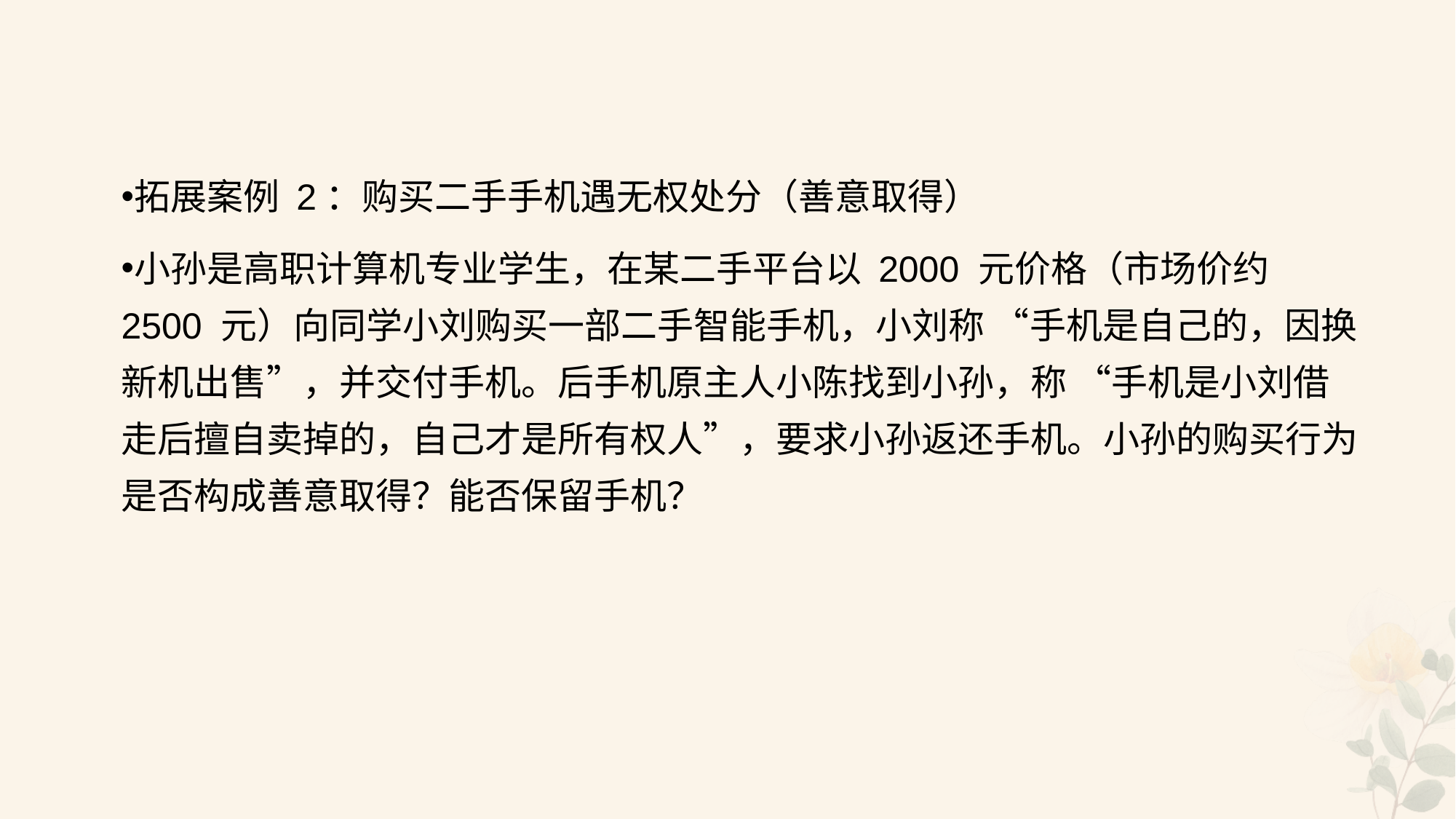

#
拓展案例 2：购买二手手机遇无权处分（善意取得）
小孙是高职计算机专业学生，在某二手平台以 2000 元价格（市场价约 2500 元）向同学小刘购买一部二手智能手机，小刘称 “手机是自己的，因换新机出售”，并交付手机。后手机原主人小陈找到小孙，称 “手机是小刘借走后擅自卖掉的，自己才是所有权人”，要求小孙返还手机。小孙的购买行为是否构成善意取得？能否保留手机？